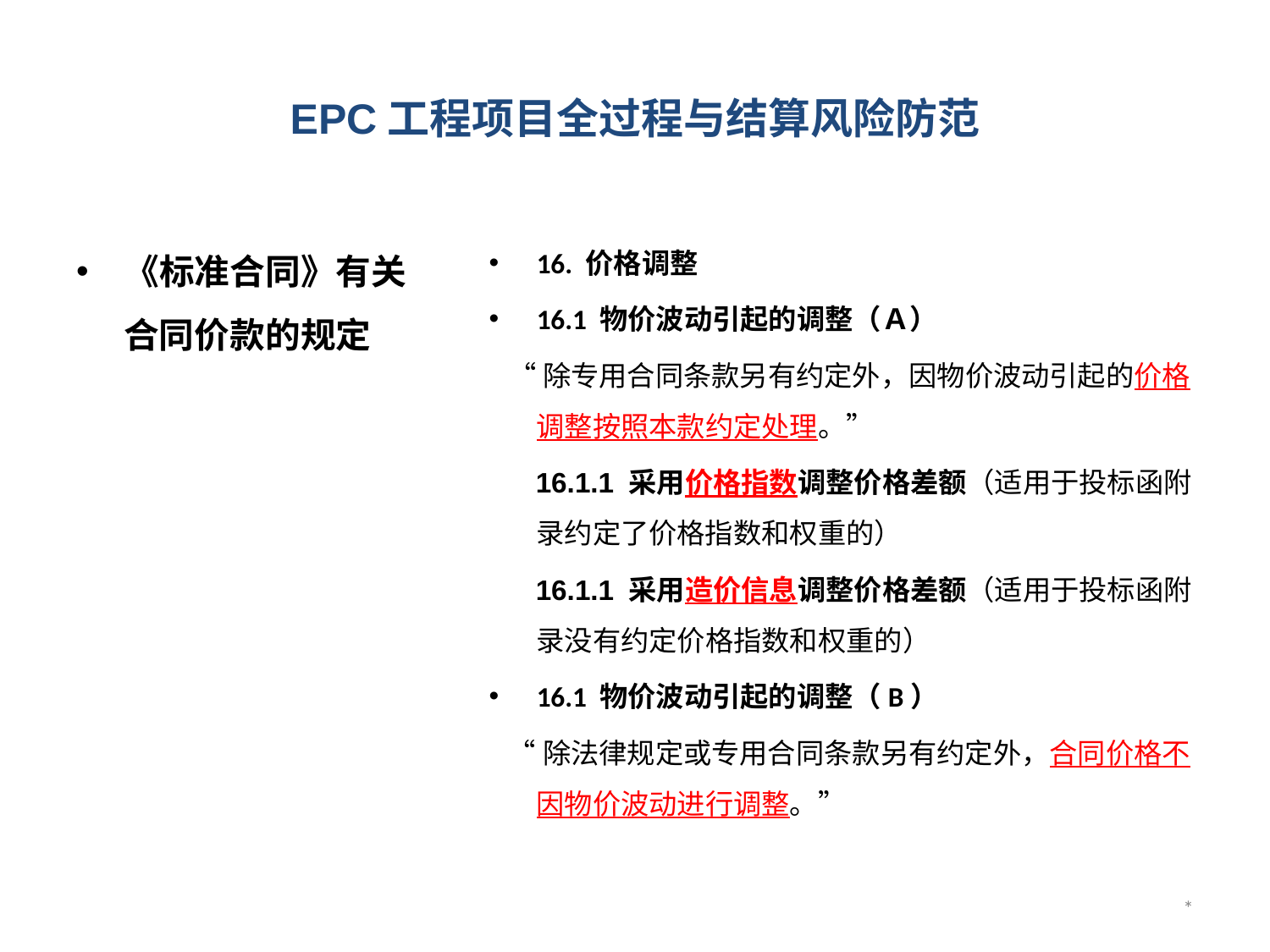

# EPC工程项目全过程与结算风险防范
《标准合同》有关合同价款的规定

16. 价格调整
16.1 物价波动引起的调整（Ａ）
   “除专用合同条款另有约定外，因物价波动引起的价格调整按照本款约定处理。”
      16.1.1 采用价格指数调整价格差额（适用于投标函附录约定了价格指数和权重的）
      16.1.1 采用造价信息调整价格差额（适用于投标函附录没有约定价格指数和权重的）
16.1 物价波动引起的调整（B）
   “除法律规定或专用合同条款另有约定外，合同价格不因物价波动进行调整。”

*